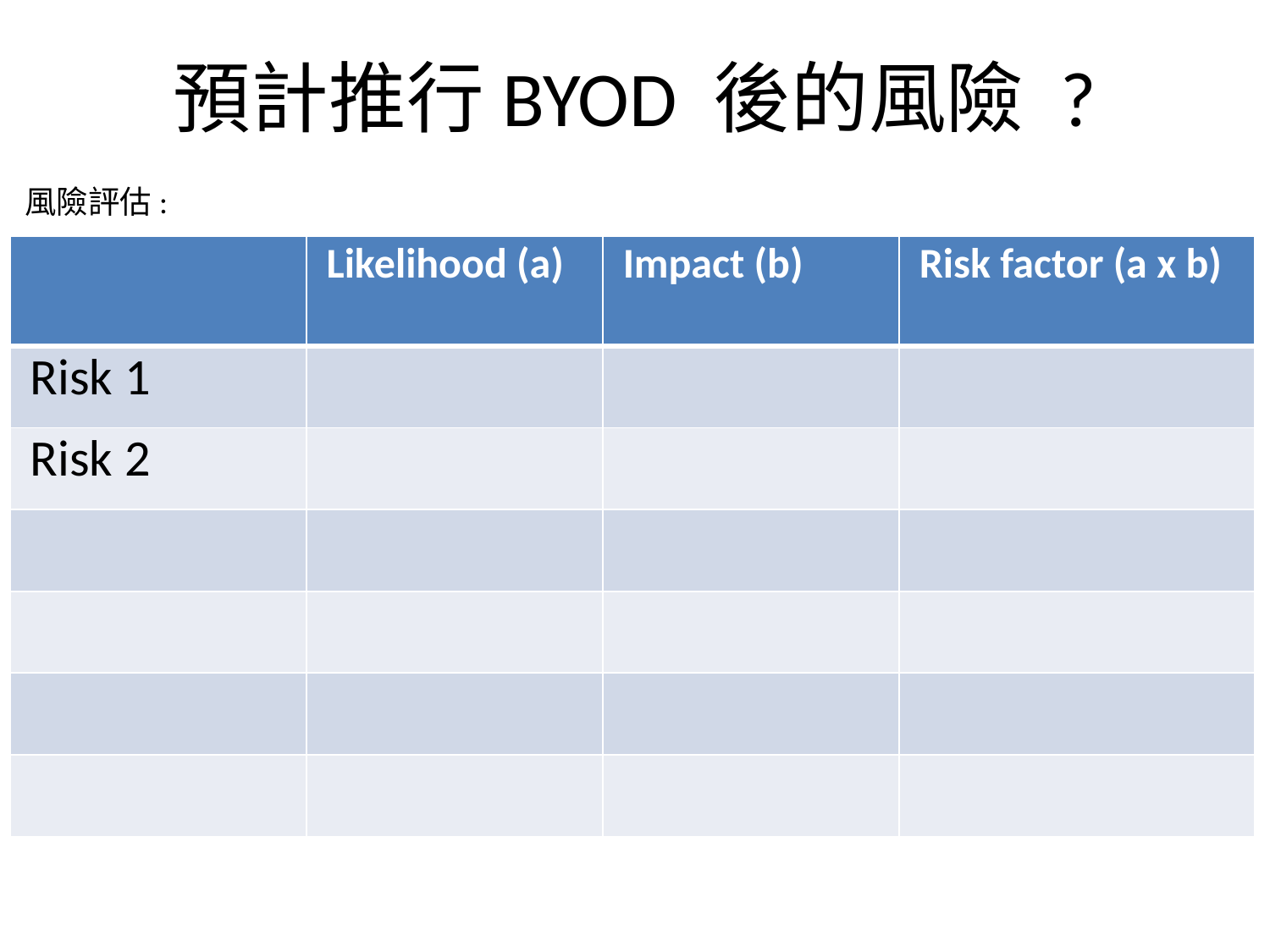

# 預計推行BYOD 後的風險 ?
風險評估:
|  | Likelihood (a) | Impact (b) | Risk factor (a x b) |
| --- | --- | --- | --- |
| Risk 1 |  |  |  |
| Risk 2 |  |  |  |
|  |  |  |  |
|  |  |  |  |
|  |  |  |  |
|  |  |  |  |